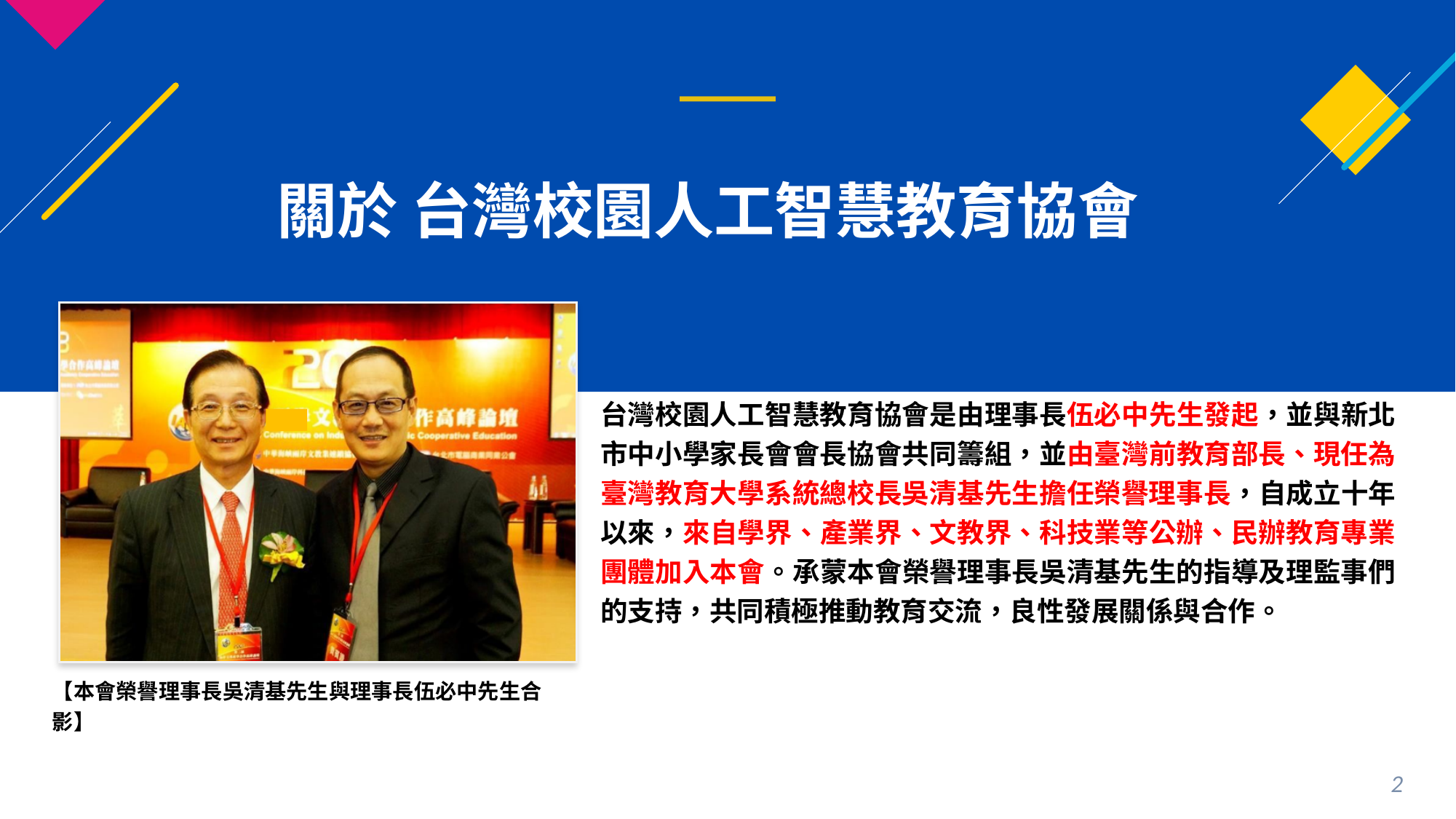

關於 台灣校園人工智慧教育協會

台灣校園人工智慧教育協會是由理事長伍必中先生發起，並與新北市中小學家長會會長協會共同籌組，並由臺灣前教育部長、現任為臺灣教育大學系統總校長吳清基先生擔任榮譽理事長，自成立十年以來，來自學界、產業界、文教界、科技業等公辦、民辦教育專業團體加入本會。承蒙本會榮譽理事長吳清基先生的指導及理監事們的支持，共同積極推動教育交流，良性發展關係與合作。

【本會榮譽理事長吳清基先生與理事長伍必中先生合影】
2